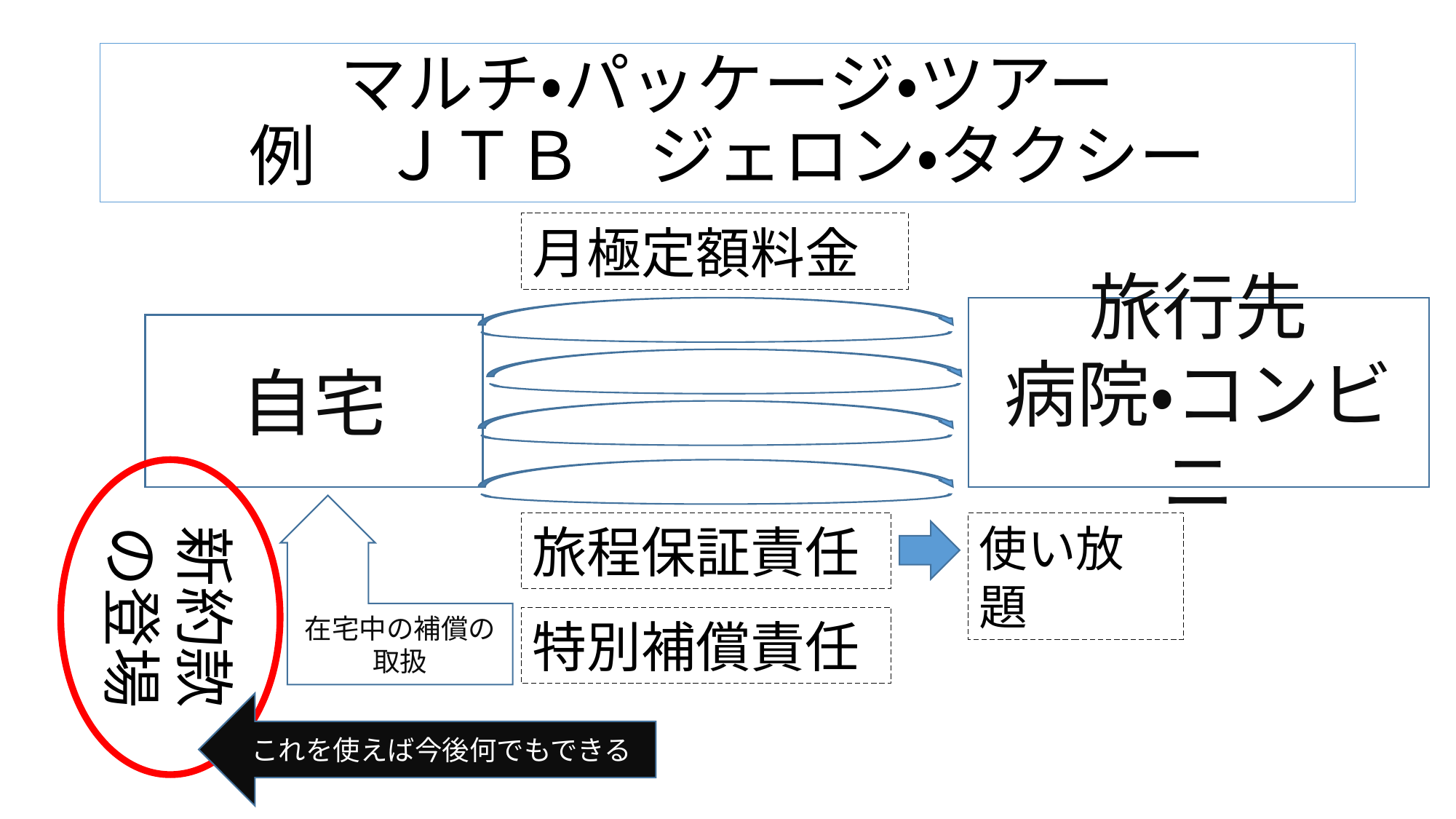

# マルチ・パッケージ・ツアー 例　ＪＴＢ　ジェロン・タクシー
月極定額料金

旅行先
病院・コンビニ
自宅

新約款の登場

在宅中の補償の取扱
旅程保証責任
使い放題

特別補償責任
これを使えば今後何でもできる